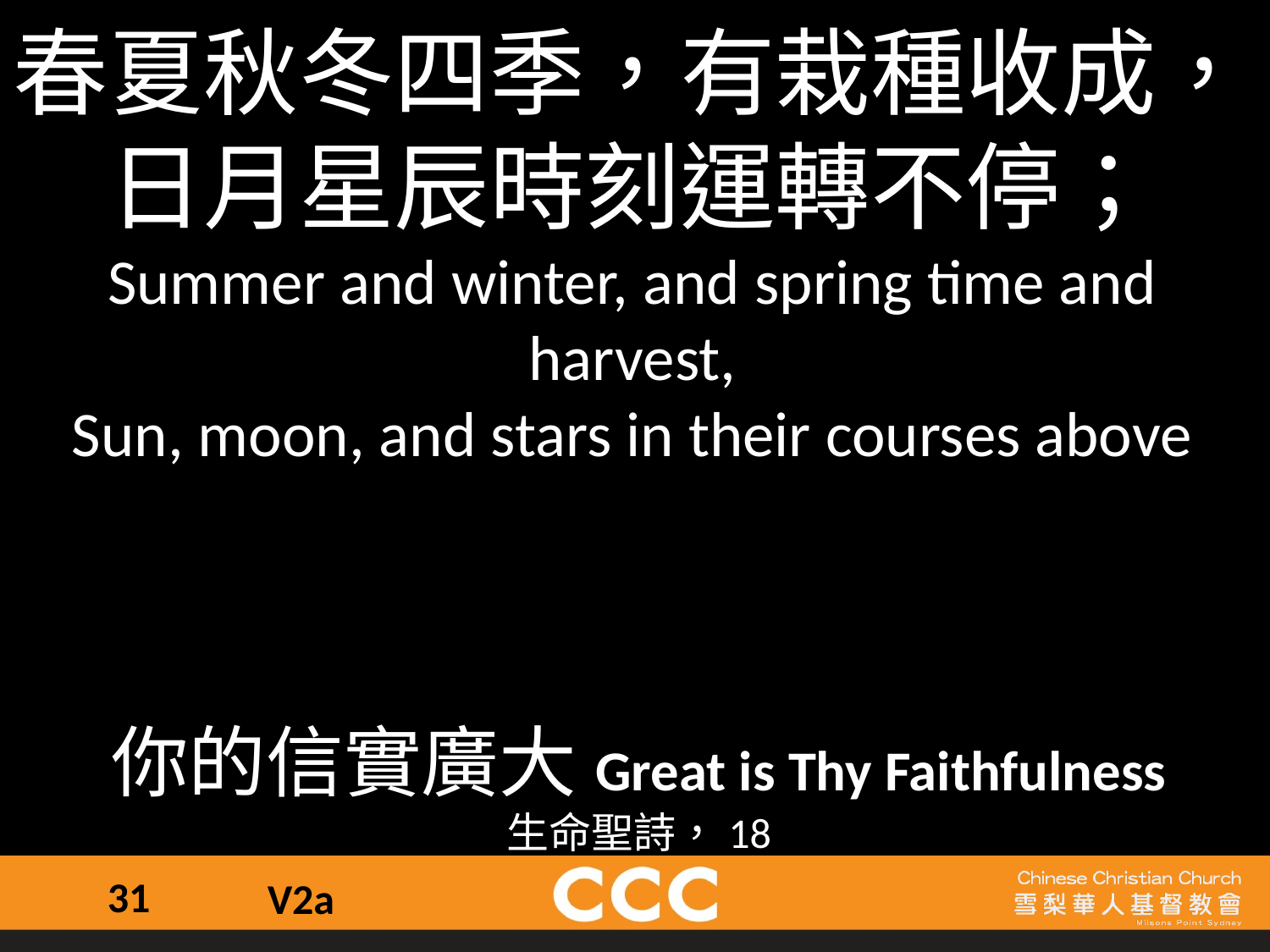

春夏秋冬四季，有栽種收成，
日月星辰時刻運轉不停；
Summer and winter, and spring time and harvest,
Sun, moon, and stars in their courses above
你的信實廣大Great is Thy Faithfulness
生命聖詩，18

31
V2a